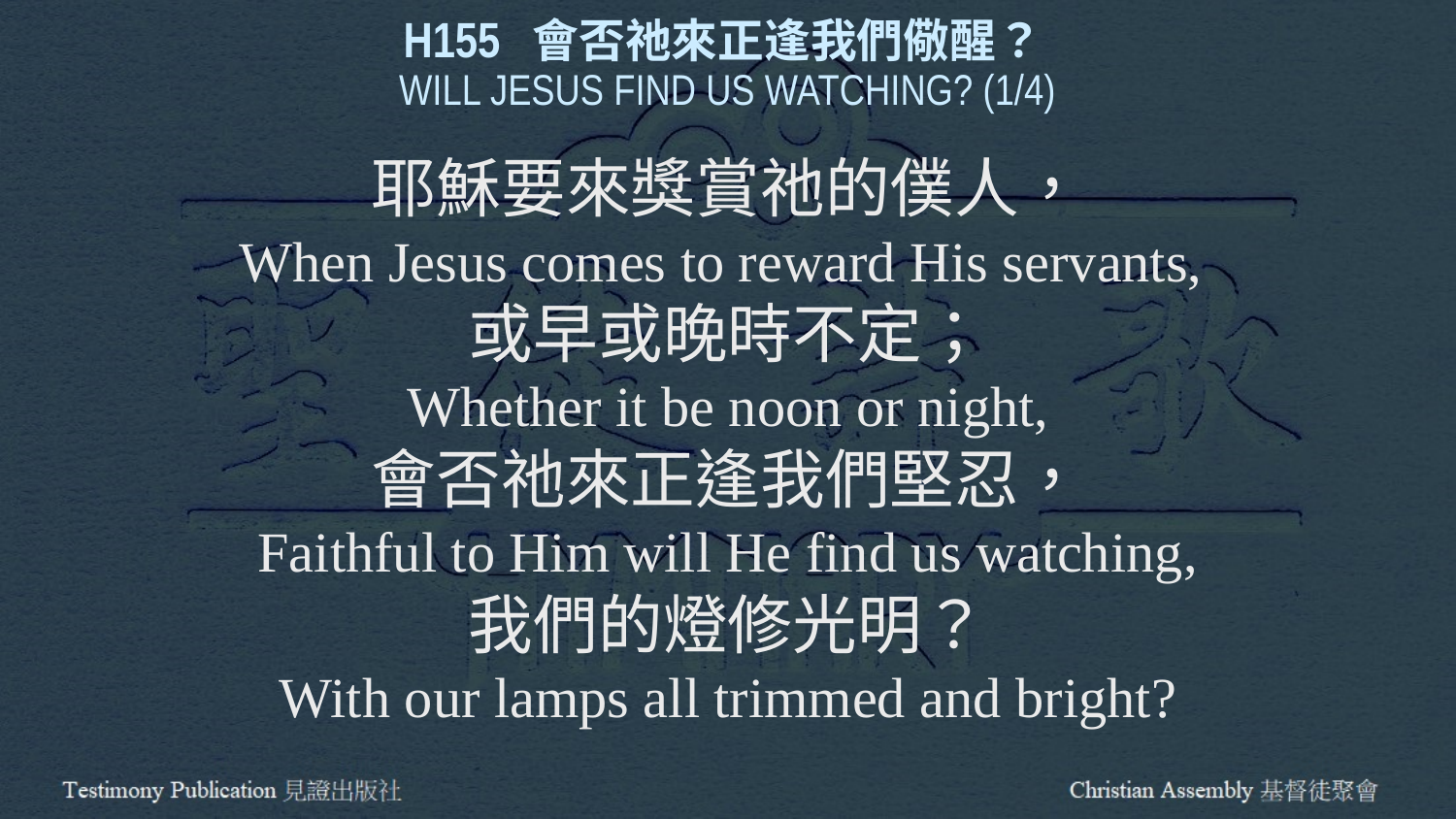

H155  會否祂來正逢我們儆醒？
WILL JESUS FIND US WATCHING? (1/4)
耶穌要來獎賞祂的僕人，
When Jesus comes to reward His servants,
或早或晚時不定；
Whether it be noon or night,
會否祂來正逢我們堅忍，
Faithful to Him will He find us watching,
我們的燈修光明？
With our lamps all trimmed and bright?